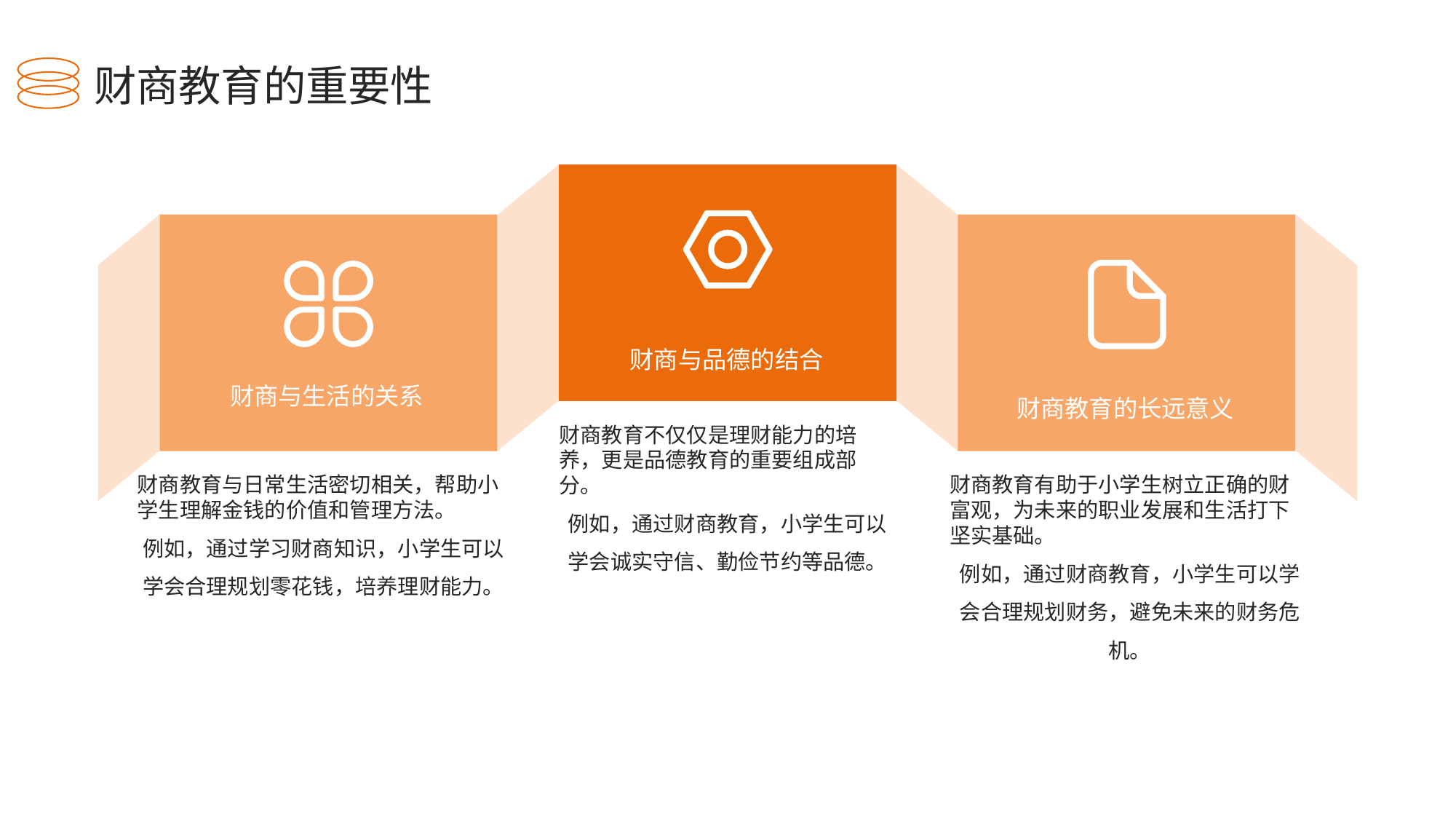

财商教育的重要性

财商与品德的结合

财商与生活的关系
财商教育的长远意义
财商教育不仅仅是理财能力的培养，更是品德教育的重要组成部分。
例如，通过财商教育，小学生可以学会诚实守信、勤俭节约等品德。
财商教育与日常生活密切相关，帮助小学生理解金钱的价值和管理方法。
例如，通过学习财商知识，小学生可以学会合理规划零花钱，培养理财能力。
财商教育有助于小学生树立正确的财富观，为未来的职业发展和生活打下坚实基础。
例如，通过财商教育，小学生可以学会合理规划财务，避免未来的财务危机。